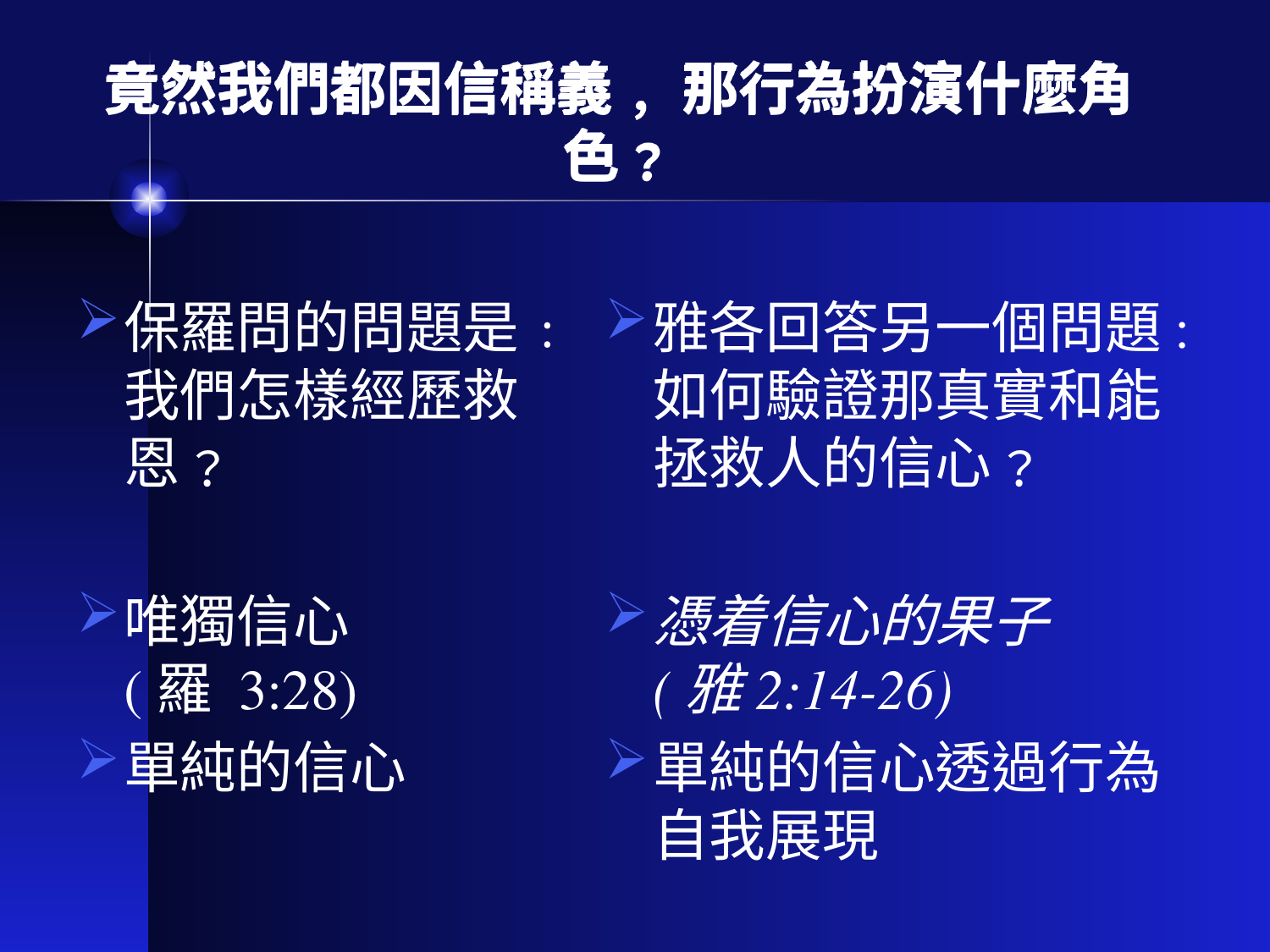

# 竟然我們都因信稱義﹐ 那行為扮演什麼角色﹖
保羅問的問題是﹕我們怎樣經歷救恩﹖

唯獨信心
(羅 3:28)
單純的信心
雅各回答另一個問題: 如何驗證那真實和能拯救人的信心﹖

憑着信心的果子
(雅2:14-26)
單純的信心透過行為自我展現